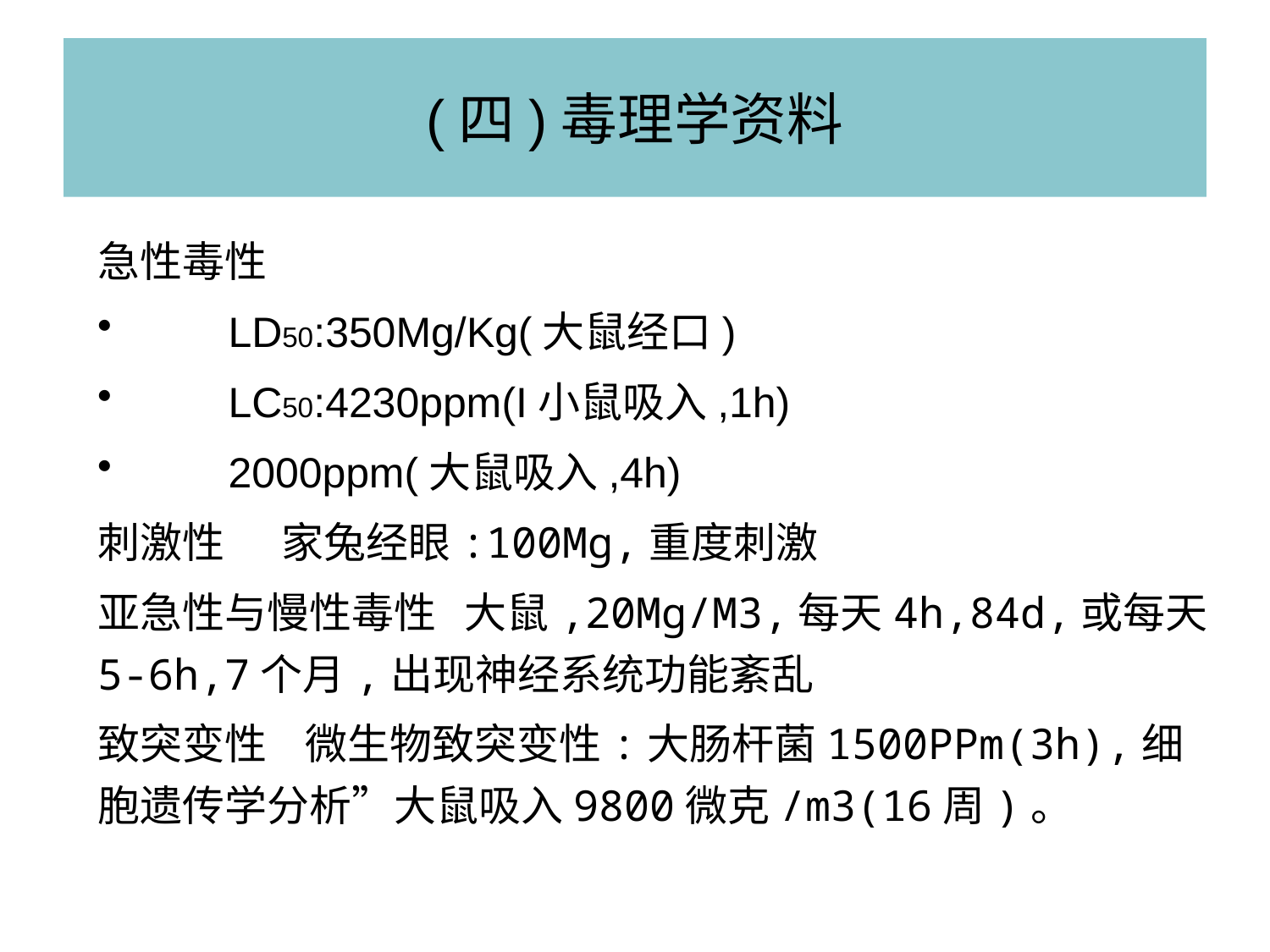

# (四)毒理学资料
急性毒性
       LD50:350Mg/Kg(大鼠经口)
       LC50:4230ppm(I小鼠吸入,1h)
       2000ppm(大鼠吸入,4h)
刺激性      家兔经眼:100Mg,重度刺激
亚急性与慢性毒性   大鼠,20Mg/M3,每天4h,84d,或每天5-6h,7个月,出现神经系统功能紊乱
致突变性    微生物致突变性:大肠杆菌1500PPm(3h),细胞遗传学分析”大鼠吸入9800微克/m3(16周)。

12